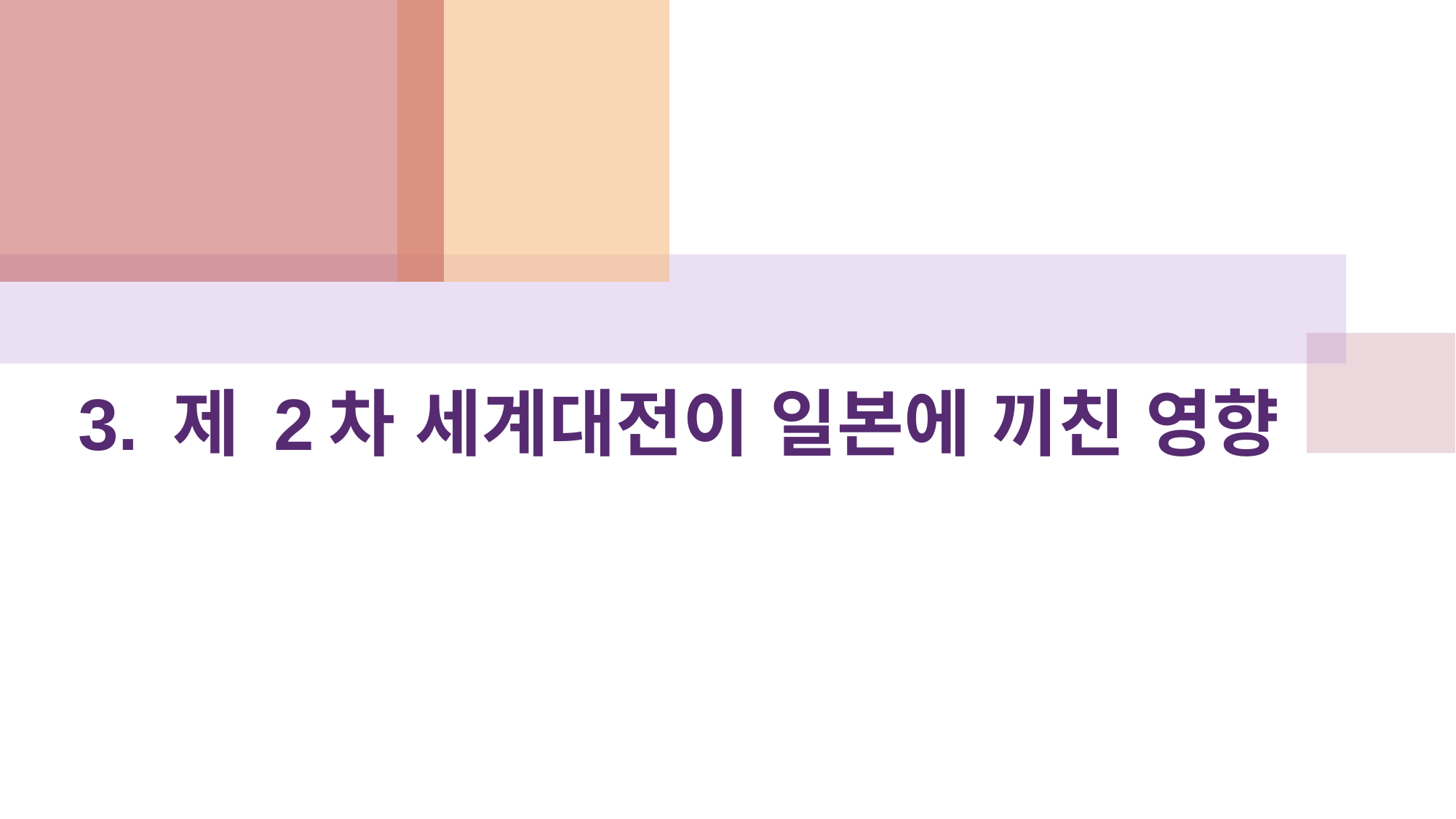

# 3. 제 2차 세계대전이 일본에 끼친 영향